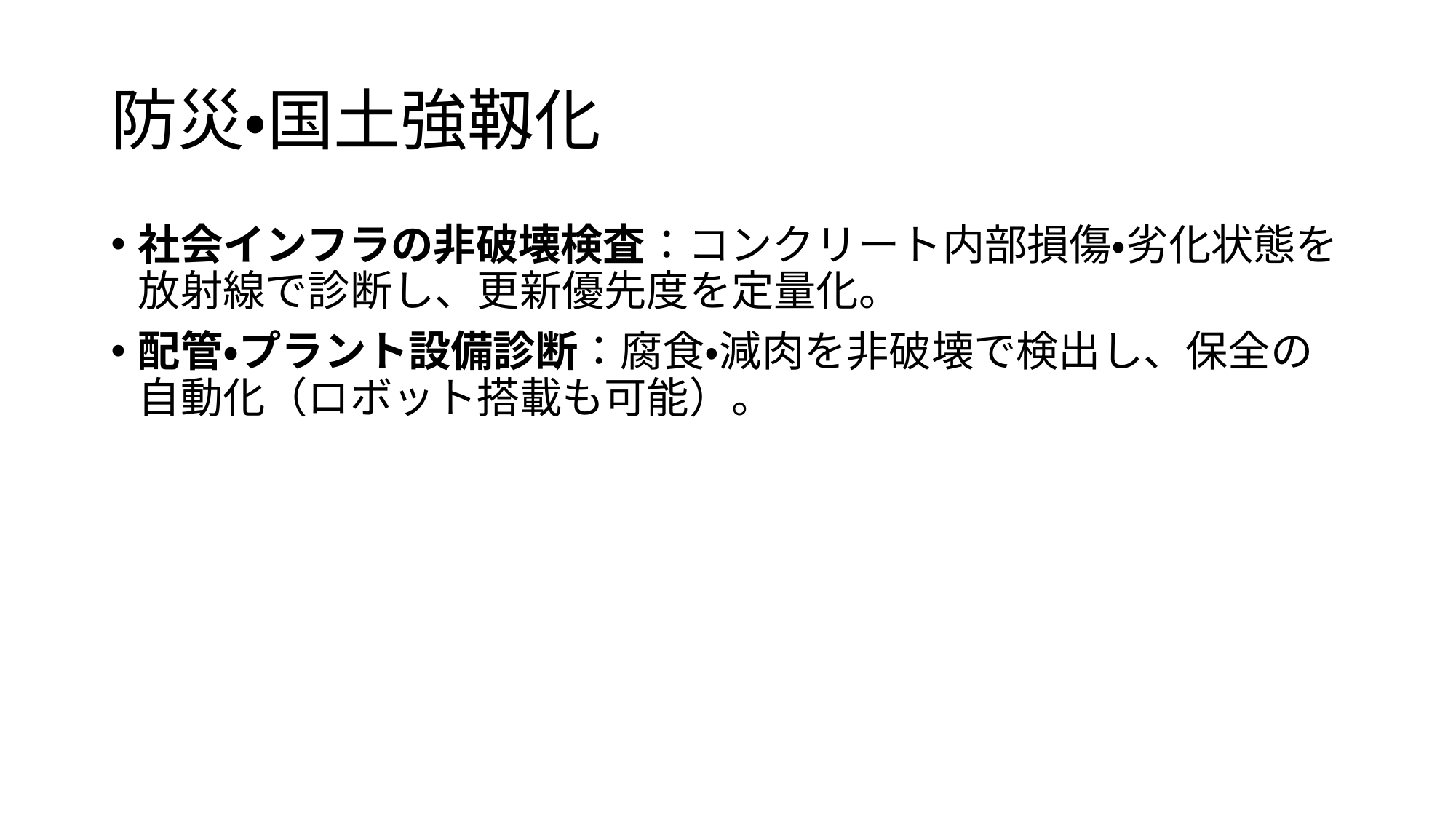

# 防災・国土強靱化
社会インフラの非破壊検査：コンクリート内部損傷・劣化状態を放射線で診断し、更新優先度を定量化。
配管・プラント設備診断：腐食・減肉を非破壊で検出し、保全の自動化（ロボット搭載も可能）。